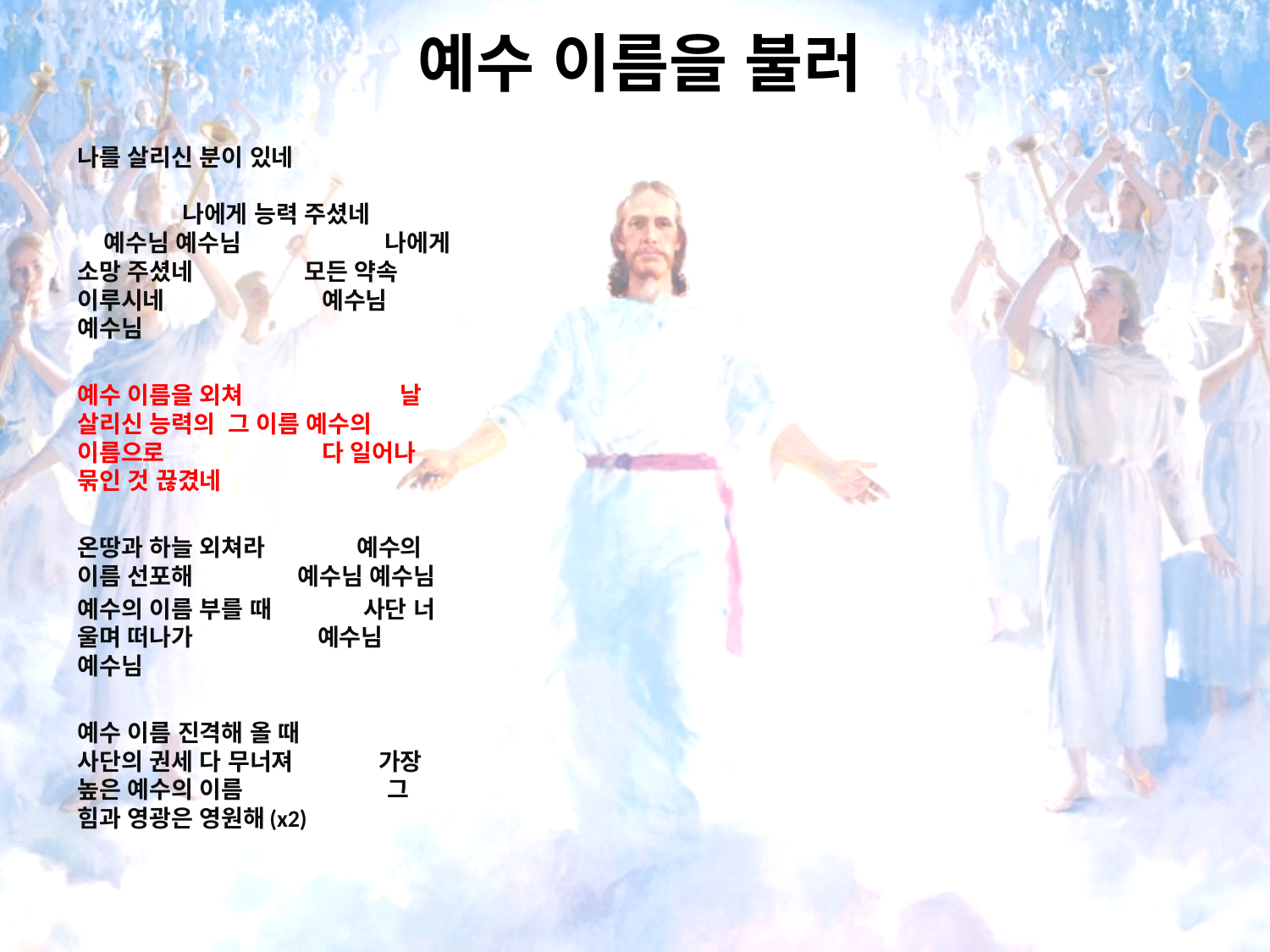

# 예수 이름을 불러
나를 살리신 분이 있네                                                                                                   나에게 능력 주셨네                 예수님 예수님                      나에게 소망 주셨네                 모든 약속 이루시네                        예수님 예수님

예수 이름을 외쳐                        날 살리신 능력의  그 이름 예수의  이름으로                        다 일어나 묶인 것 끊겼네

온땅과 하늘 외쳐라              예수의 이름 선포해                예수님 예수님
예수의 이름 부를 때              사단 너 울며 떠나가                   예수님 예수님

예수 이름 진격해 올 때                사단의 권세 다 무너져             가장 높은 예수의 이름                      그 힘과 영광은 영원해(x2)